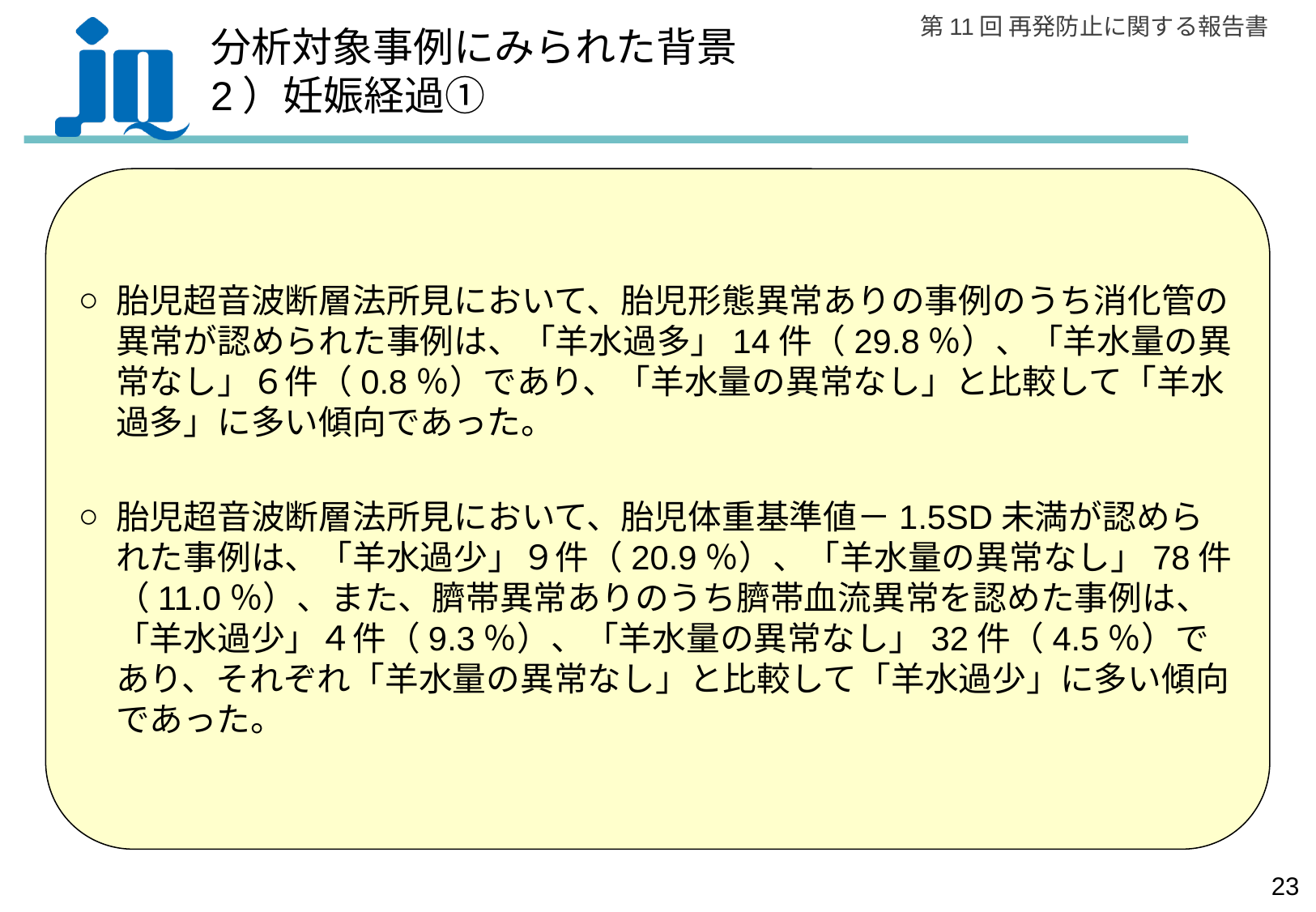

分析対象事例にみられた背景
2）妊娠経過①
胎児超音波断層法所見において、胎児形態異常ありの事例のうち消化管の異常が認められた事例は、「羊水過多」14件（29.8％）、「羊水量の異常なし」６件（0.8％）であり、「羊水量の異常なし」と比較して「羊水過多」に多い傾向であった。

胎児超音波断層法所見において、胎児体重基準値－1.5SD未満が認められた事例は、「羊水過少」９件（20.9％）、「羊水量の異常なし」78件（11.0％）、また、臍帯異常ありのうち臍帯血流異常を認めた事例は、「羊水過少」４件（9.3％）、「羊水量の異常なし」32件（4.5％）であり、それぞれ「羊水量の異常なし」と比較して「羊水過少」に多い傾向であった。
23